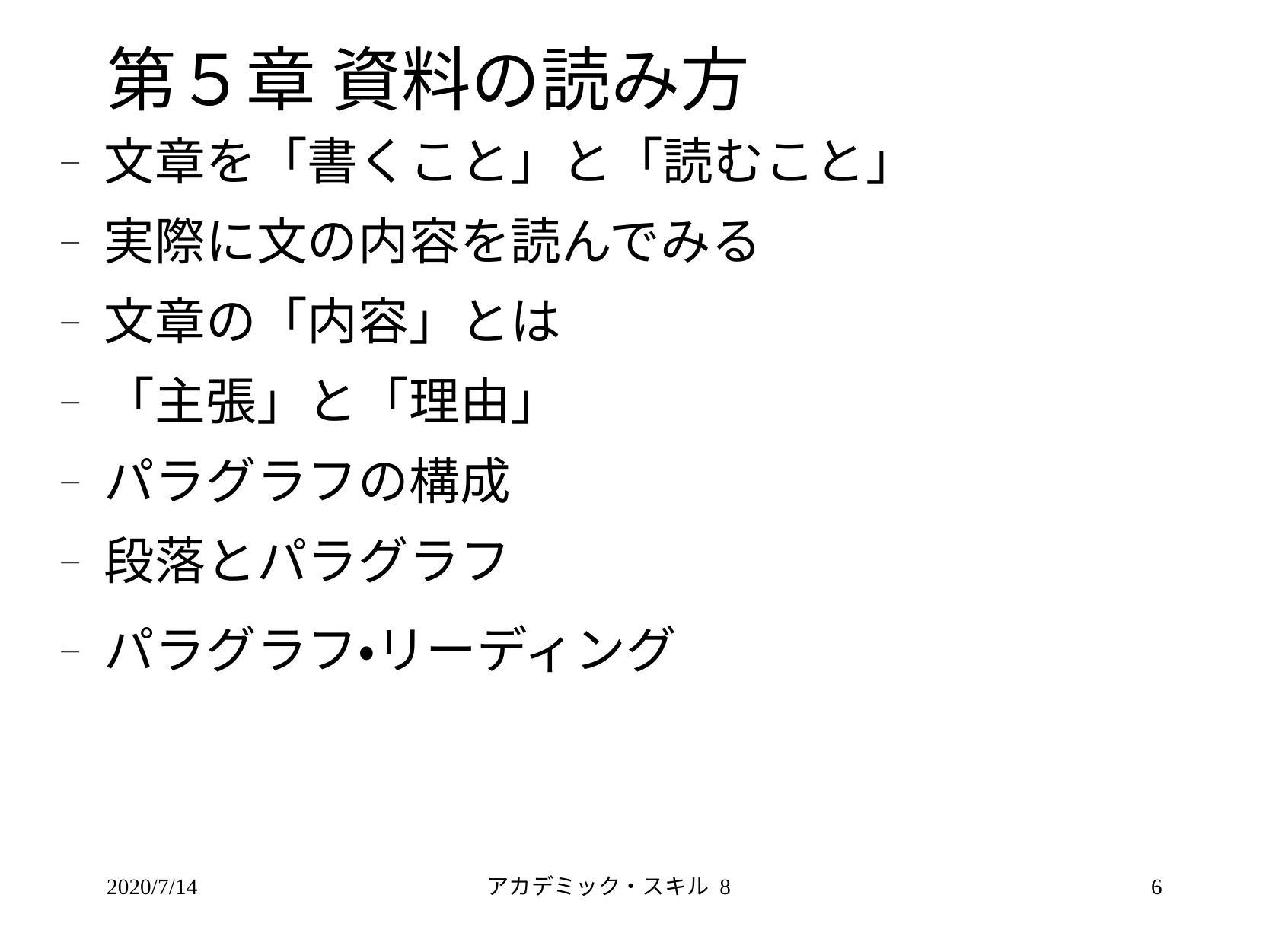

# 第５章 資料の読み方
文章を「書くこと」と「読むこと」
実際に文の内容を読んでみる
文章の「内容」とは
「主張」と「理由」
パラグラフの構成
段落とパラグラフ
パラグラフ・リーディング
2020/7/14
アカデミック・スキル 8
6